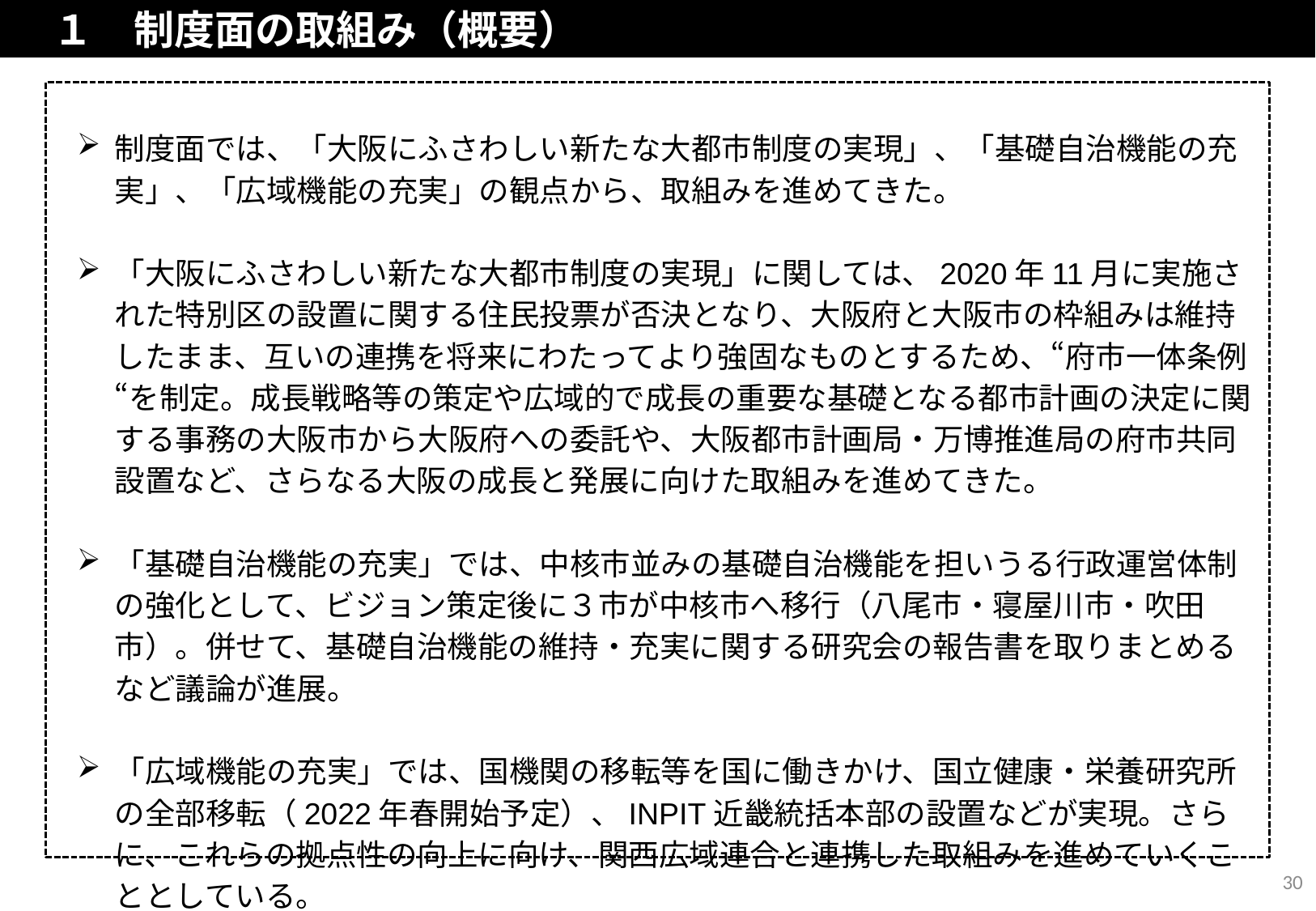

# １　制度面の取組み（概要）

制度面では、「大阪にふさわしい新たな大都市制度の実現」、「基礎自治機能の充実」、「広域機能の充実」の観点から、取組みを進めてきた。

「大阪にふさわしい新たな大都市制度の実現」に関しては、2020年11月に実施された特別区の設置に関する住民投票が否決となり、大阪府と大阪市の枠組みは維持したまま、互いの連携を将来にわたってより強固なものとするため、“府市一体条例“を制定。成長戦略等の策定や広域的で成長の重要な基礎となる都市計画の決定に関する事務の大阪市から大阪府への委託や、大阪都市計画局・万博推進局の府市共同設置など、さらなる大阪の成長と発展に向けた取組みを進めてきた。

「基礎自治機能の充実」では、中核市並みの基礎自治機能を担いうる行政運営体制の強化として、ビジョン策定後に３市が中核市へ移行（八尾市・寝屋川市・吹田市）。併せて、基礎自治機能の維持・充実に関する研究会の報告書を取りまとめるなど議論が進展。

「広域機能の充実」では、国機関の移転等を国に働きかけ、国立健康・栄養研究所の全部移転（2022年春開始予定）、INPIT近畿統括本部の設置などが実現。さらに、これらの拠点性の向上に向け、関西広域連合と連携した取組みを進めていくこととしている。

30